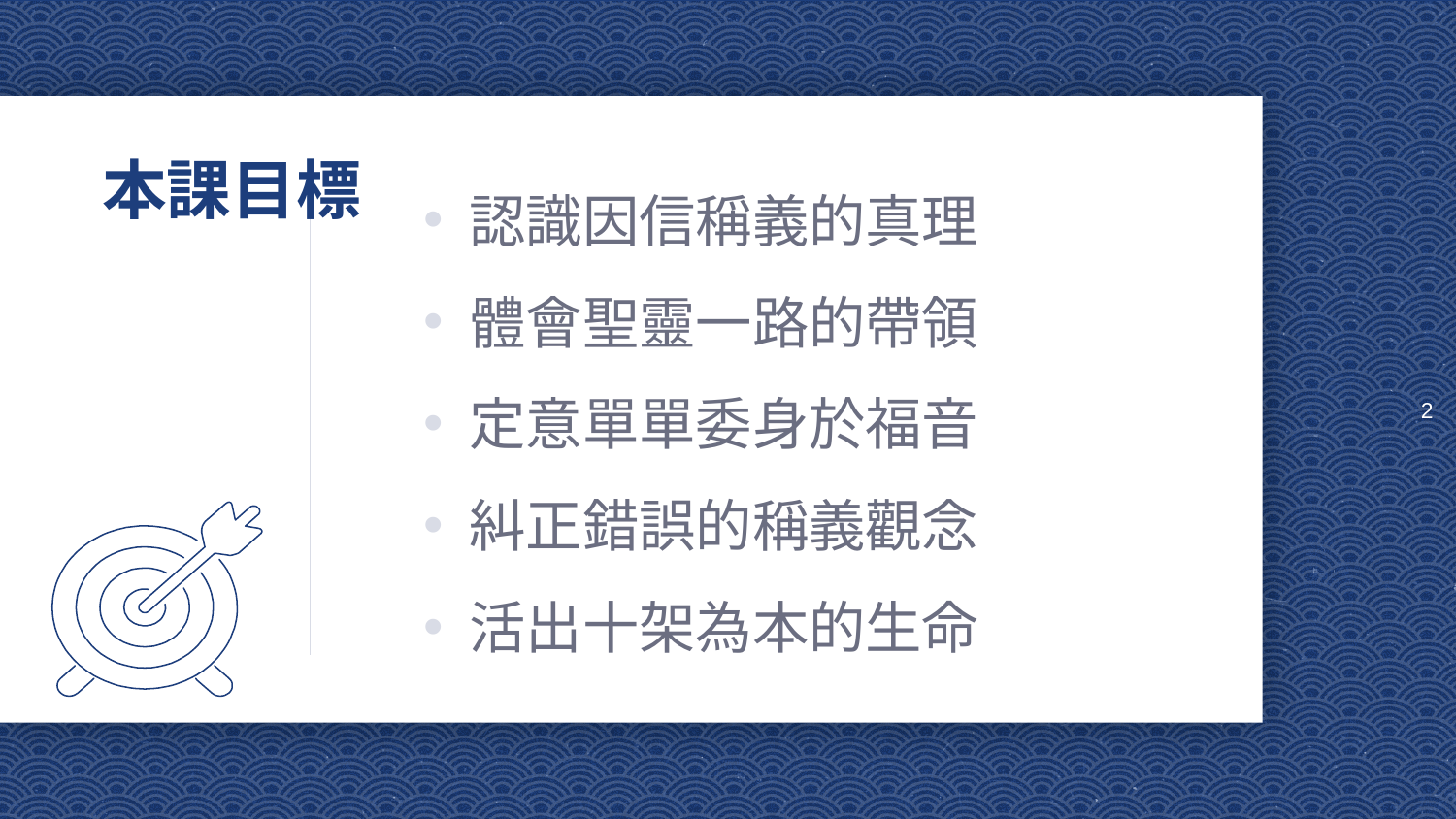

2
# 本課目標
認識因信稱義的真理
體會聖靈一路的帶領
定意單單委身於福音
糾正錯誤的稱義觀念
活出十架為本的生命